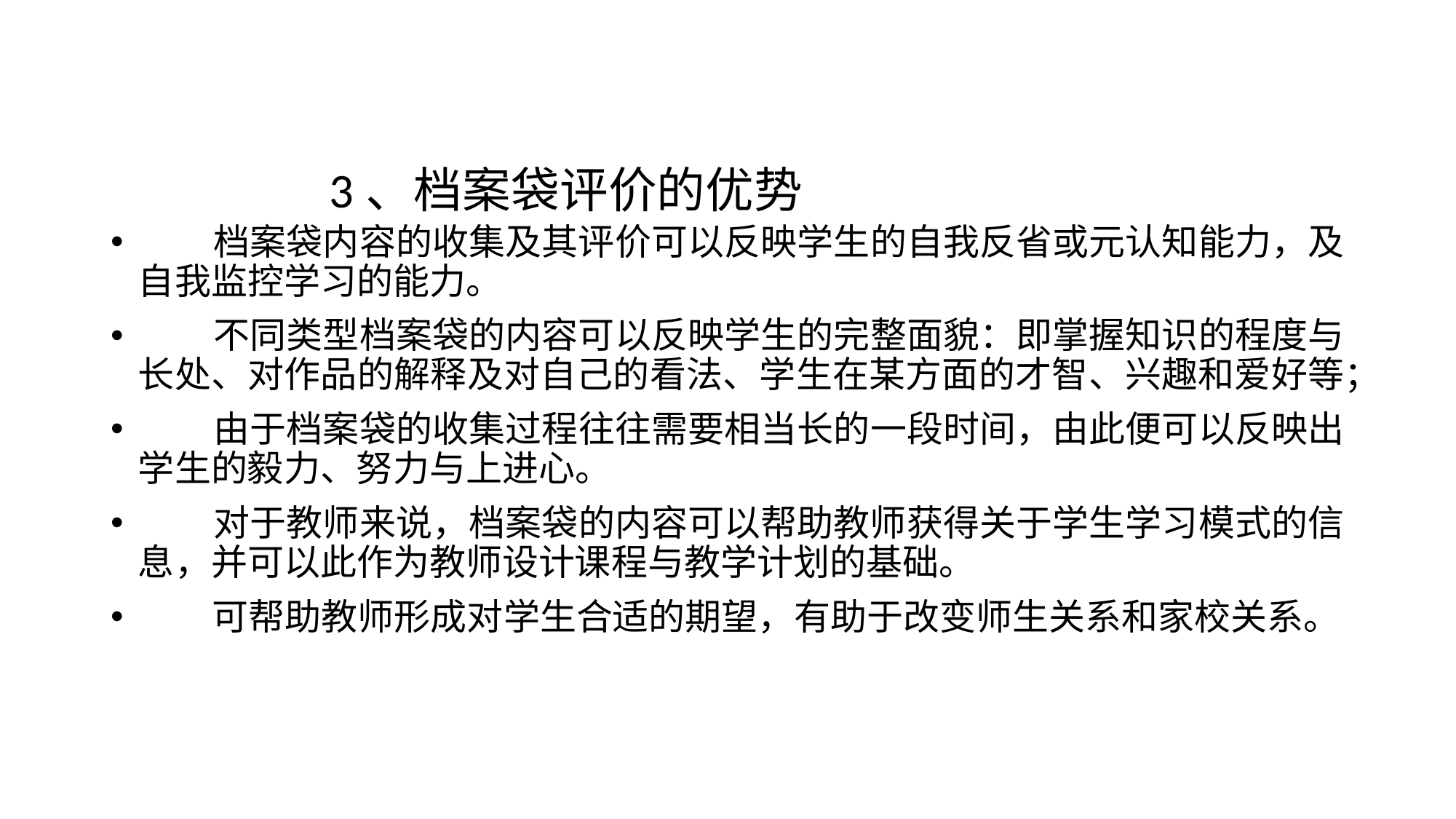

# 3、档案袋评价的优势
        档案袋内容的收集及其评价可以反映学生的自我反省或元认知能力，及自我监控学习的能力。
        不同类型档案袋的内容可以反映学生的完整面貌：即掌握知识的程度与长处、对作品的解释及对自己的看法、学生在某方面的才智、兴趣和爱好等；
        由于档案袋的收集过程往往需要相当长的一段时间，由此便可以反映出学生的毅力、努力与上进心。
        对于教师来说，档案袋的内容可以帮助教师获得关于学生学习模式的信息，并可以此作为教师设计课程与教学计划的基础。
        可帮助教师形成对学生合适的期望，有助于改变师生关系和家校关系。